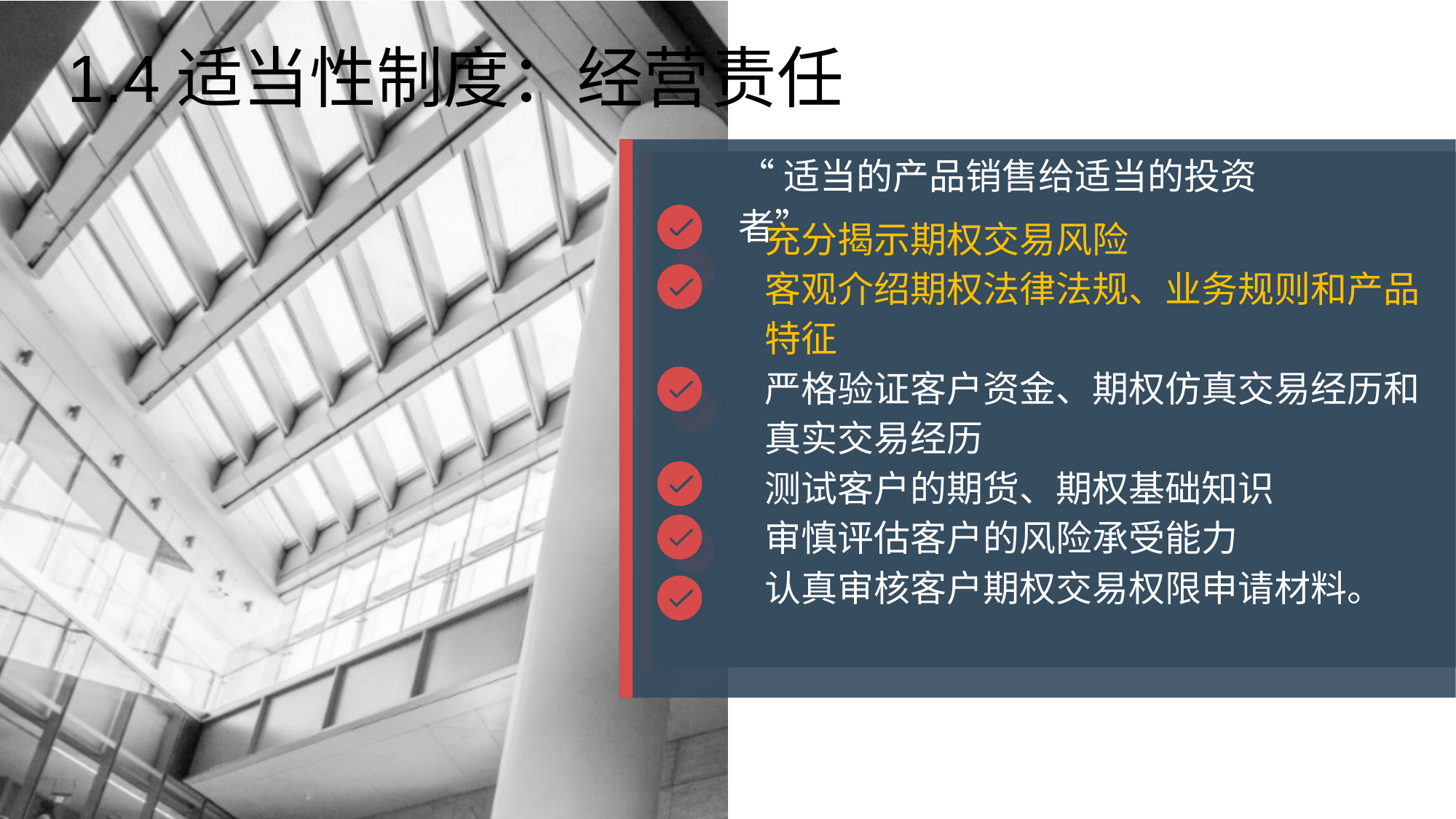

1.4适当性制度：经营责任

“适当的产品销售给适当的投资者”

充分揭示期权交易风险
客观介绍期权法律法规、业务规则和产品特征
严格验证客户资金、期权仿真交易经历和真实交易经历
测试客户的期货、期权基础知识
审慎评估客户的风险承受能力
认真审核客户期权交易权限申请材料。